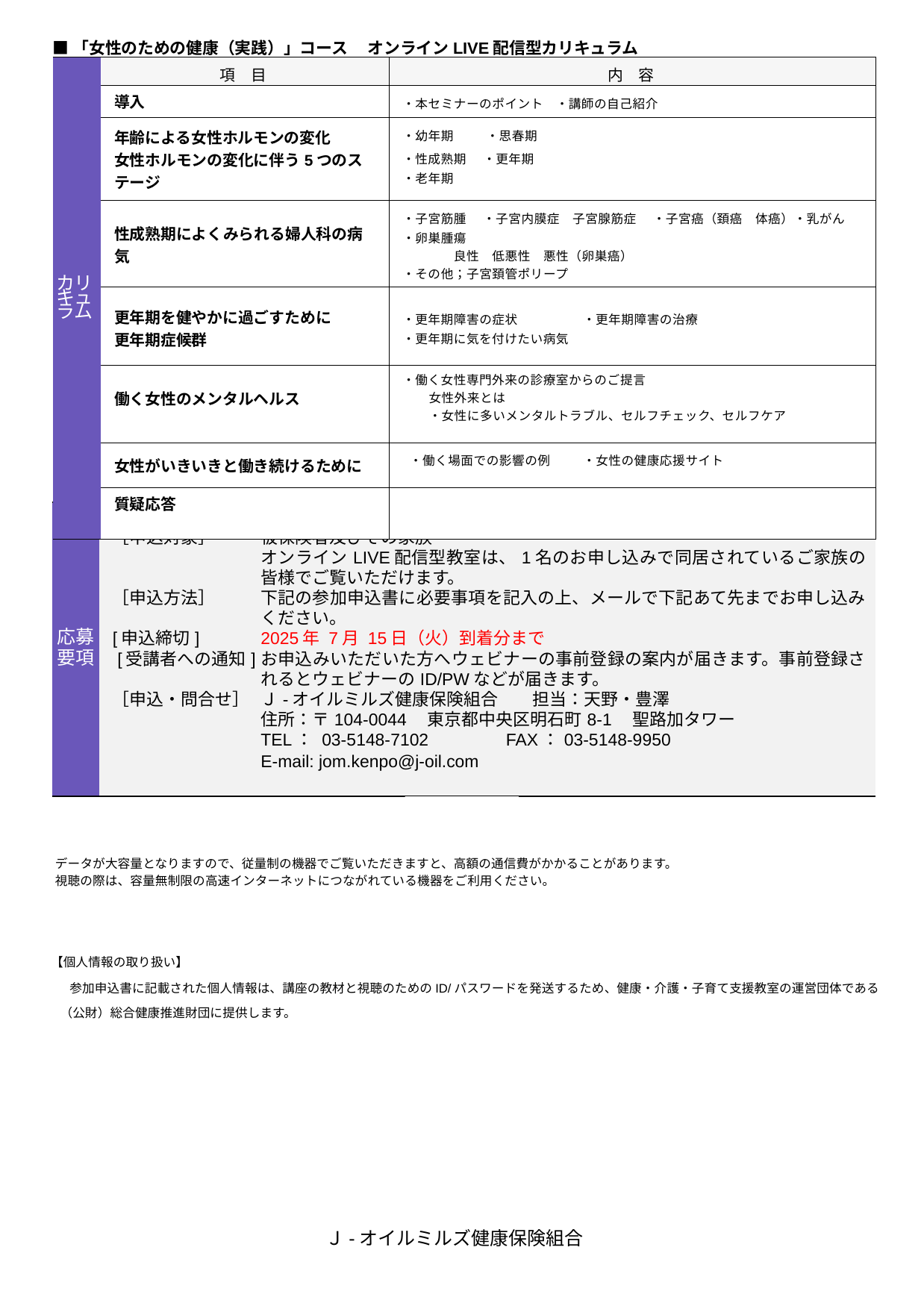

■「女性のための健康（実践）」コース 　オンラインLIVE配信型カリキュラム
| カリキュラム | 項　目 | 内　容 |
| --- | --- | --- |
|  | 導入 | ・本セミナーのポイント ・講師の自己紹介 |
|  | 年齢による女性ホルモンの変化 女性ホルモンの変化に伴う5つのステージ | ・幼年期　　・思春期 ・性成熟期 ・更年期 ・老年期 |
|  | 性成熟期によくみられる婦人科の病気 | ・子宮筋腫　・子宮内膜症　子宮腺筋症　・子宮癌（頚癌　体癌）・乳がん ・卵巣腫瘍　 　　　　良性　低悪性　悪性（卵巣癌） ・その他；子宮頚管ポリープ |
|  | 更年期を健やかに過ごすために 更年期症候群 | ・更年期障害の症状　　　　・更年期障害の治療 ・更年期に気を付けたい病気 |
|  | 働く女性のメンタルヘルス | ・働く女性専門外来の診療室からのご提言 女性外来とは ・女性に多いメンタルトラブル、セルフチェック、セルフケア |
|  | 女性がいきいきと働き続けるために | ・働く場面での影響の例　　・女性の健康応援サイト |
|  | 質疑応答 |  |
| 応募要項 | ［申込対象］ ［申込方法］ [申込締切] [受講者への通知] ［申込・問合せ］ | 被保険者及びその家族 オンラインLIVE配信型教室は、1名のお申し込みで同居されているご家族の皆様でご覧いただけます。 下記の参加申込書に必要事項を記入の上、メールで下記あて先までお申し込みください。 2025年 7月 15日（火）到着分まで お申込みいただいた方へウェビナーの事前登録の案内が届きます。事前登録されるとウェビナーのID/PWなどが届きます。 Ｊ-オイルミルズ健康保険組合　　担当：天野・豊澤 住所：〒104-0044　東京都中央区明石町8-1　聖路加タワー TEL： 03-5148-7102　　　　FAX：03-5148-9950　　　　　　　　 　 E-mail: jom.kenpo@j-oil.com |
| --- | --- | --- |

データが大容量となりますので、従量制の機器でご覧いただきますと、高額の通信費がかかることがあります。
視聴の際は、容量無制限の高速インターネットにつながれている機器をご利用ください。

　　　【個人情報の取り扱い】

　　　　　　参加申込書に記載された個人情報は、講座の教材と視聴のためのID/パスワードを発送するため、健康・介護・子育て支援教室の運営団体である

　　　　　 （公財）総合健康推進財団に提供します。
　　　Ｊ-オイルミルズ健康保険組合